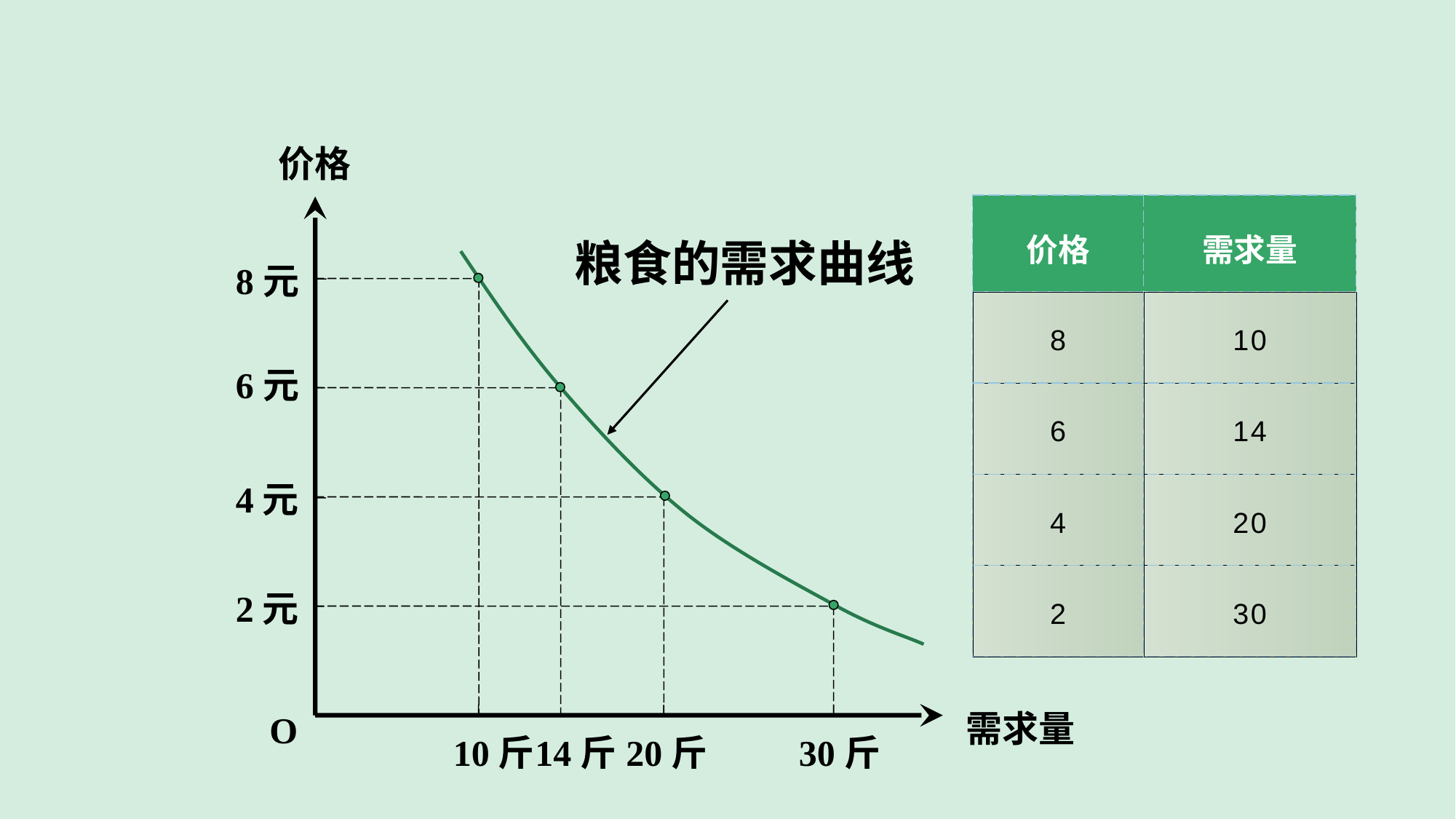

价格
| 价格 | 需求量 |
| --- | --- |
| 8 | 10 |
| 6 | 14 |
| 4 | 20 |
| 2 | 30 |

粮食的需求曲线

8元

6元

4元

2元

需求量
O

10斤
14斤
20斤
30斤
29